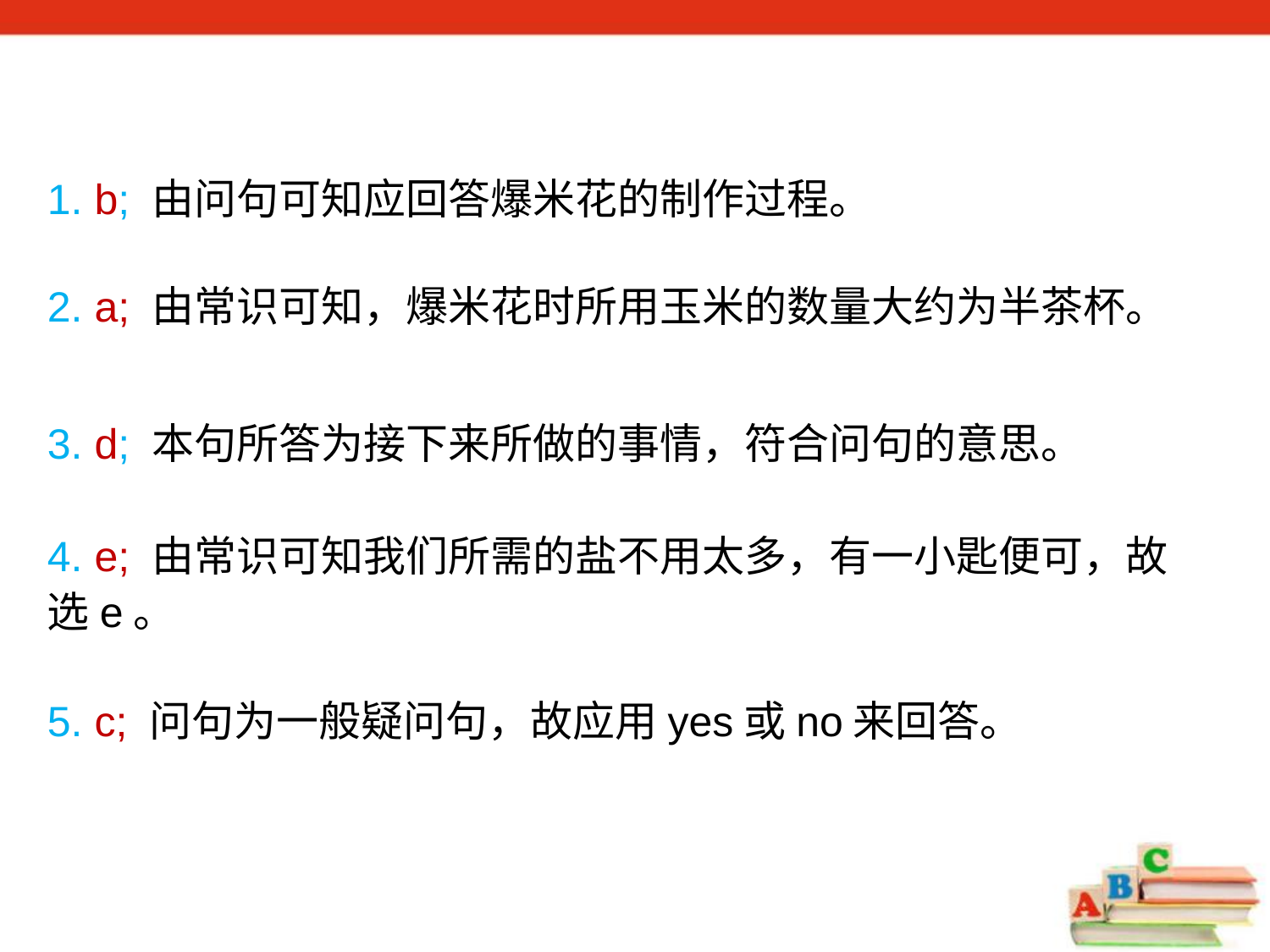

1. b; 由问句可知应回答爆米花的制作过程。
2. a; 由常识可知，爆米花时所用玉米的数量大约为半茶杯。
3. d; 本句所答为接下来所做的事情，符合问句的意思。
4. e; 由常识可知我们所需的盐不用太多，有一小匙便可，故选e。
5. c; 问句为一般疑问句，故应用yes或no来回答。